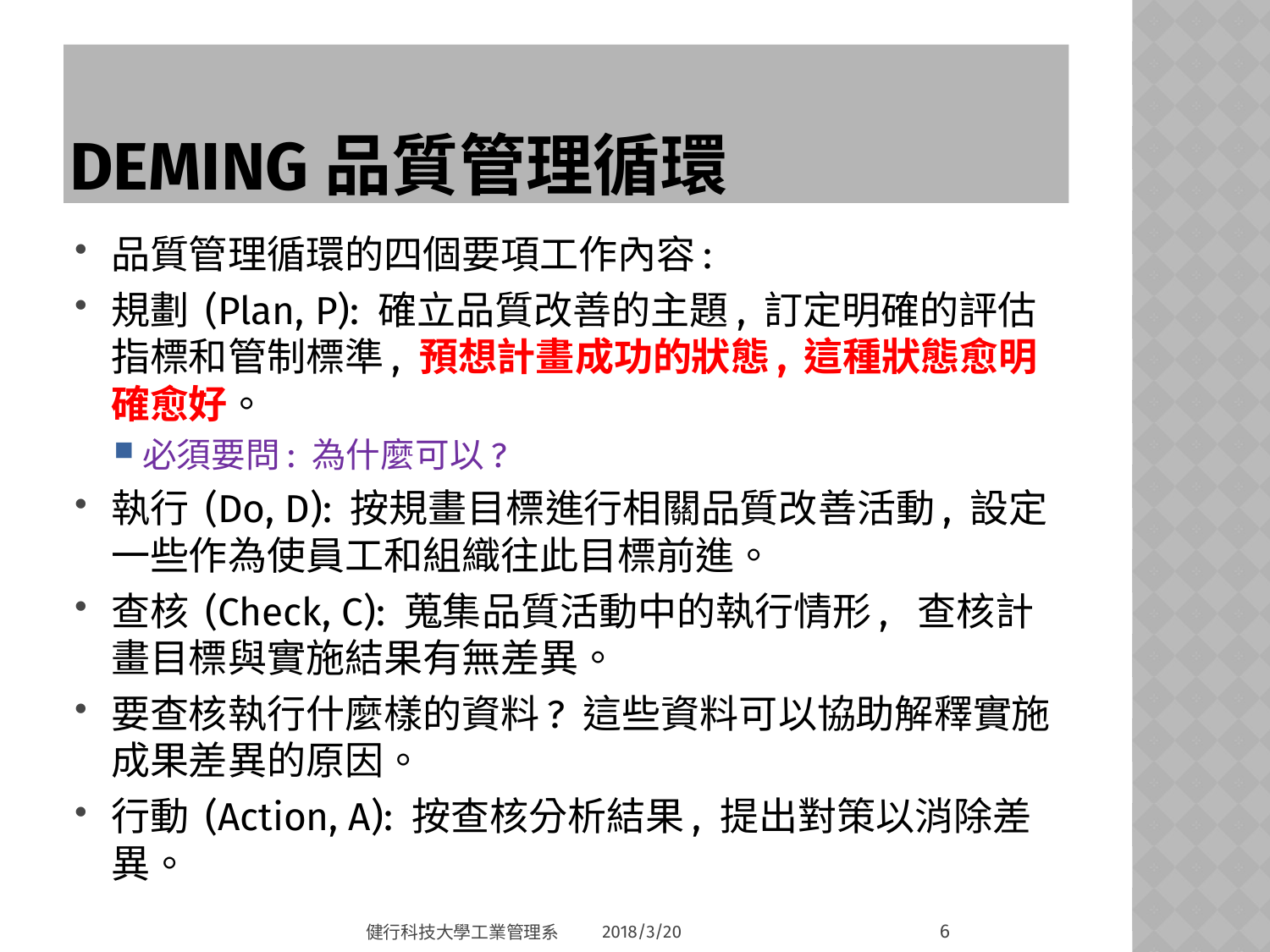

# Deming品質管理循環
品質管理循環的四個要項工作內容:
規劃 (Plan, P): 確立品質改善的主題, 訂定明確的評估指標和管制標準, 預想計畫成功的狀態, 這種狀態愈明確愈好。
必須要問: 為什麼可以?
執行 (Do, D): 按規畫目標進行相關品質改善活動, 設定一些作為使員工和組織往此目標前進。
查核 (Check, C): 蒐集品質活動中的執行情形,  查核計畫目標與實施結果有無差異。
要查核執行什麼樣的資料? 這些資料可以協助解釋實施成果差異的原因。
行動 (Action, A): 按查核分析結果, 提出對策以消除差異。
6
健行科技大學工業管理系
2018/3/20